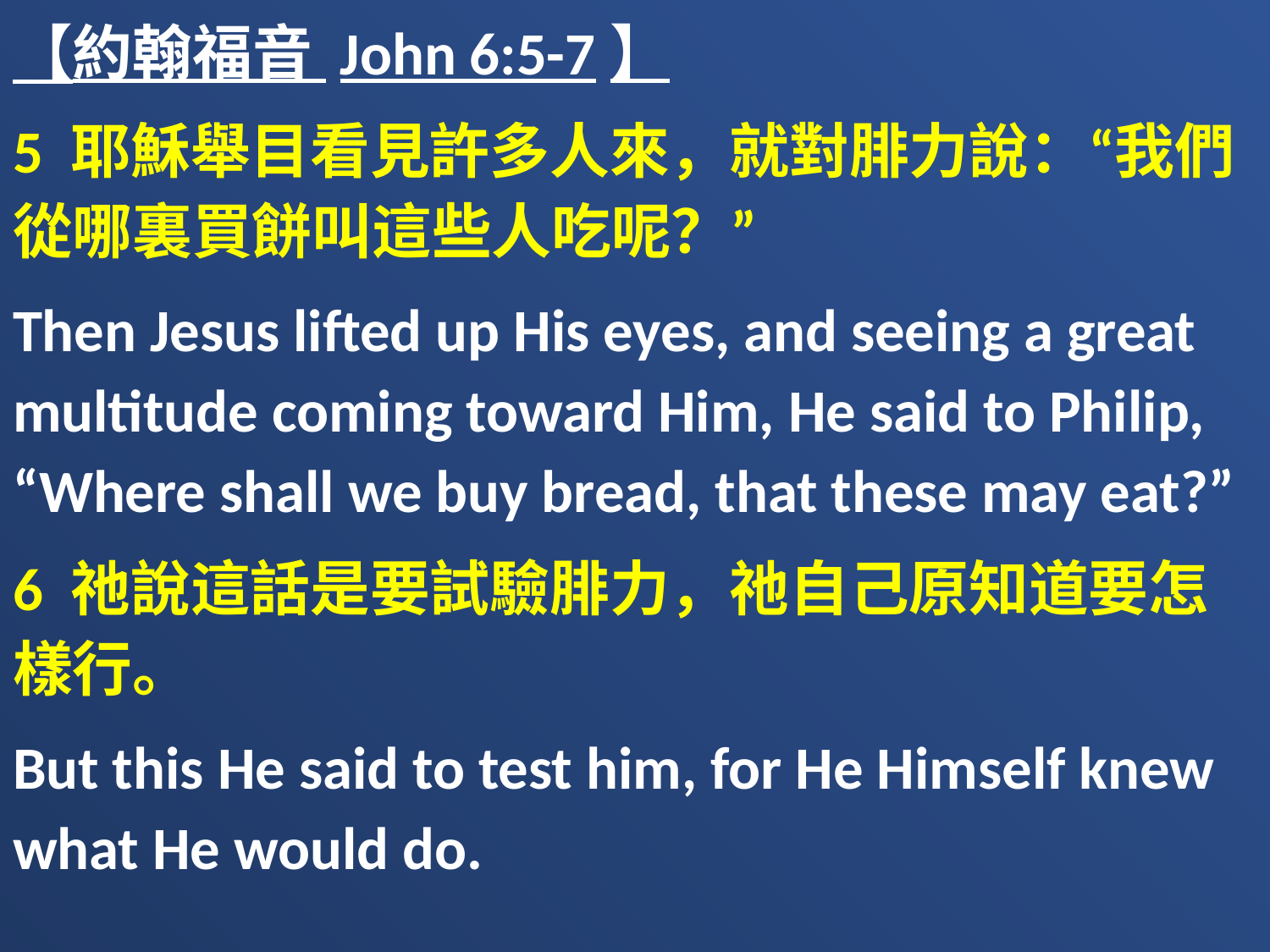

【約翰福音 John 6:5-7】
5 耶穌舉目看見許多人來，就對腓力說：“我們從哪裏買餅叫這些人吃呢？”
Then Jesus lifted up His eyes, and seeing a great multitude coming toward Him, He said to Philip, “Where shall we buy bread, that these may eat?”
6 祂說這話是要試驗腓力，祂自己原知道要怎樣行。
But this He said to test him, for He Himself knew what He would do.